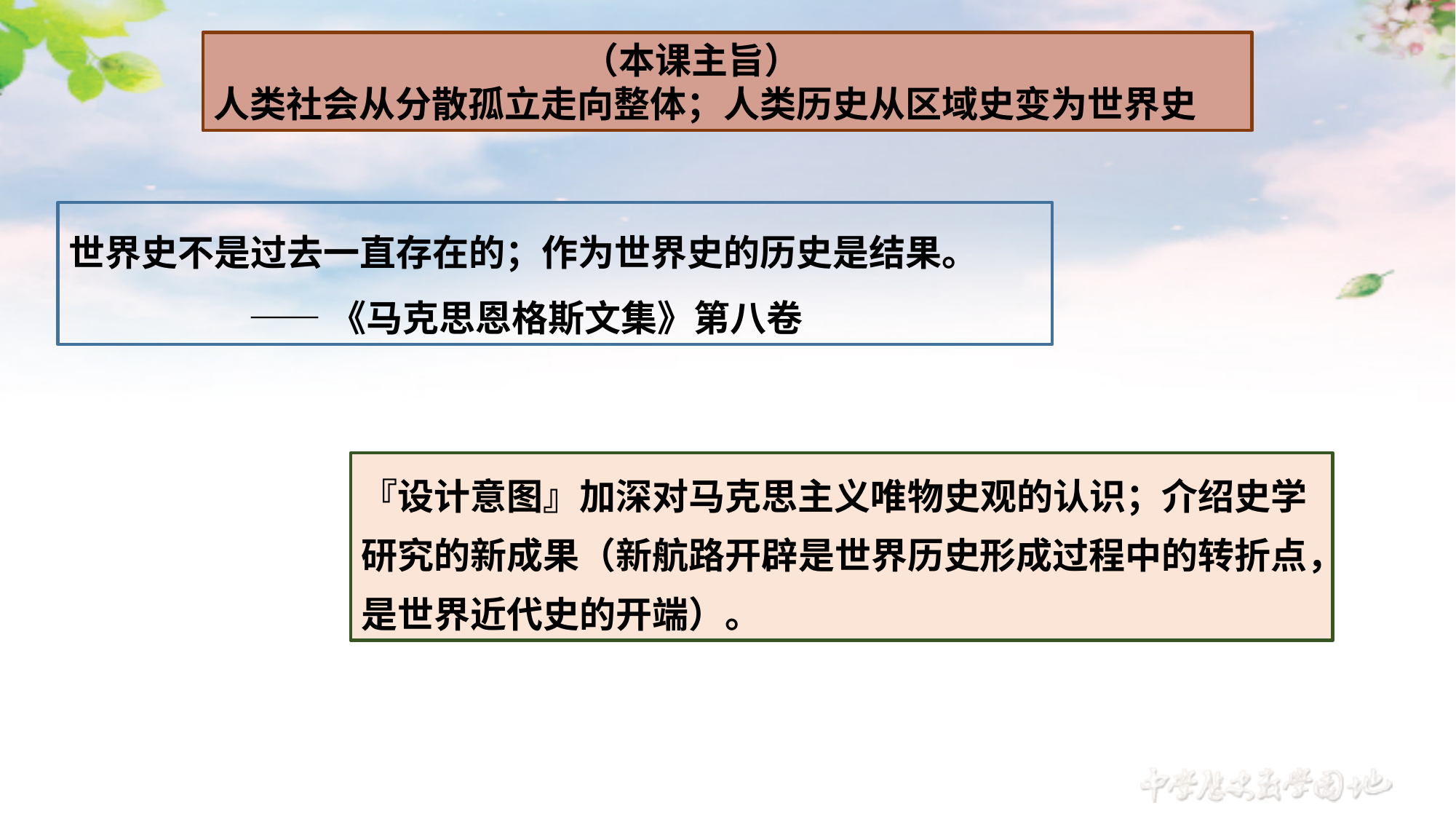

（本课主旨）
人类社会从分散孤立走向整体；人类历史从区域史变为世界史
世界史不是过去一直存在的；作为世界史的历史是结果。
                      ——《马克思恩格斯文集》第八卷
『设计意图』加深对马克思主义唯物史观的认识；介绍史学研究的新成果（新航路开辟是世界历史形成过程中的转折点，是世界近代史的开端）。